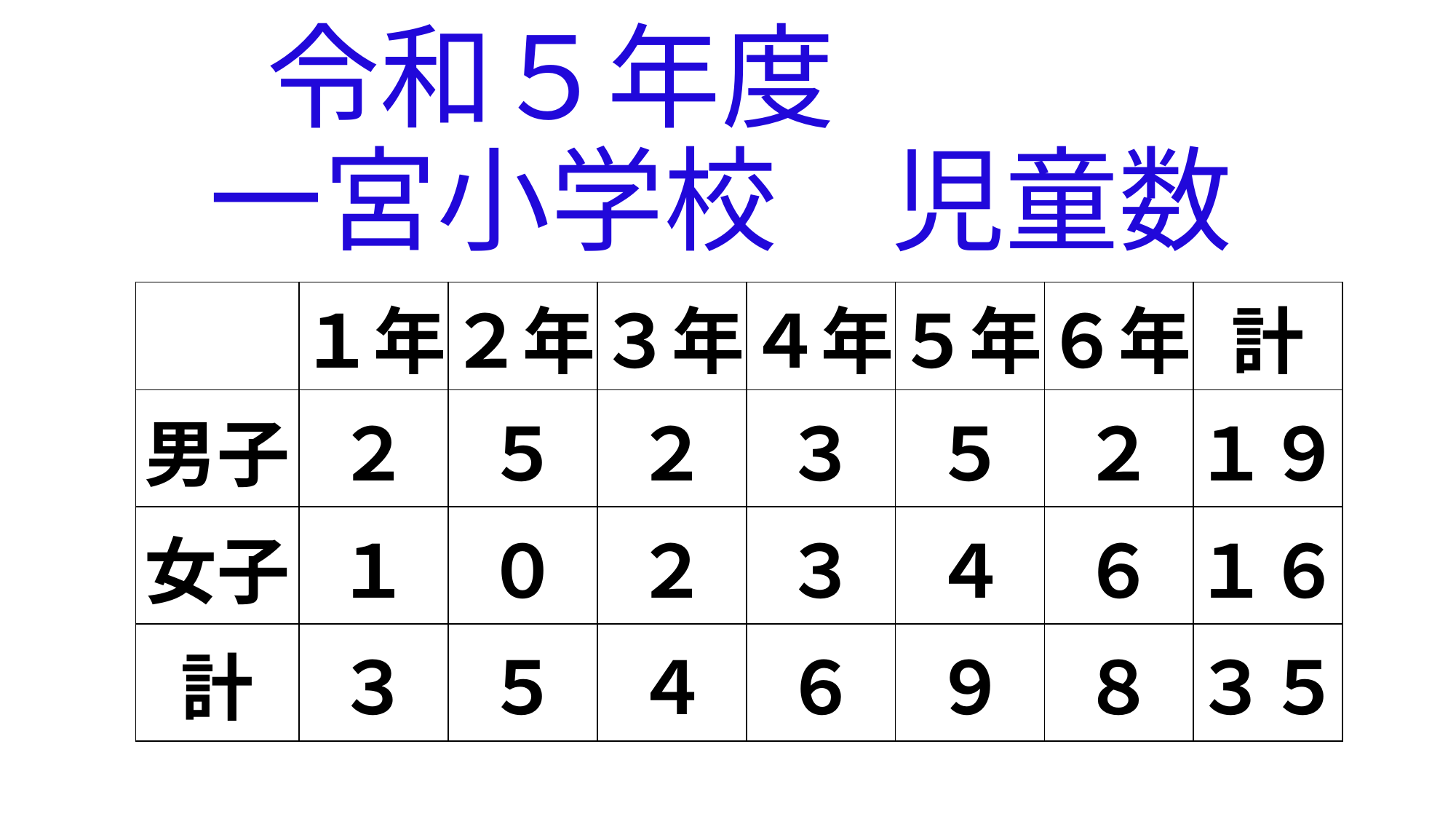

令和５年度　　　
一宮小学校　児童数
|  | １年 | ２年 | ３年 | ４年 | ５年 | ６年 | 計 |
| --- | --- | --- | --- | --- | --- | --- | --- |
| 男子 | ２ | ５ | ２ | ３ | ５ | ２ | １９ |
| 女子 | １ | ０ | ２ | ３ | ４ | ６ | １６ |
| 計 | ３ | ５ | ４ | ６ | ９ | ８ | ３５ |